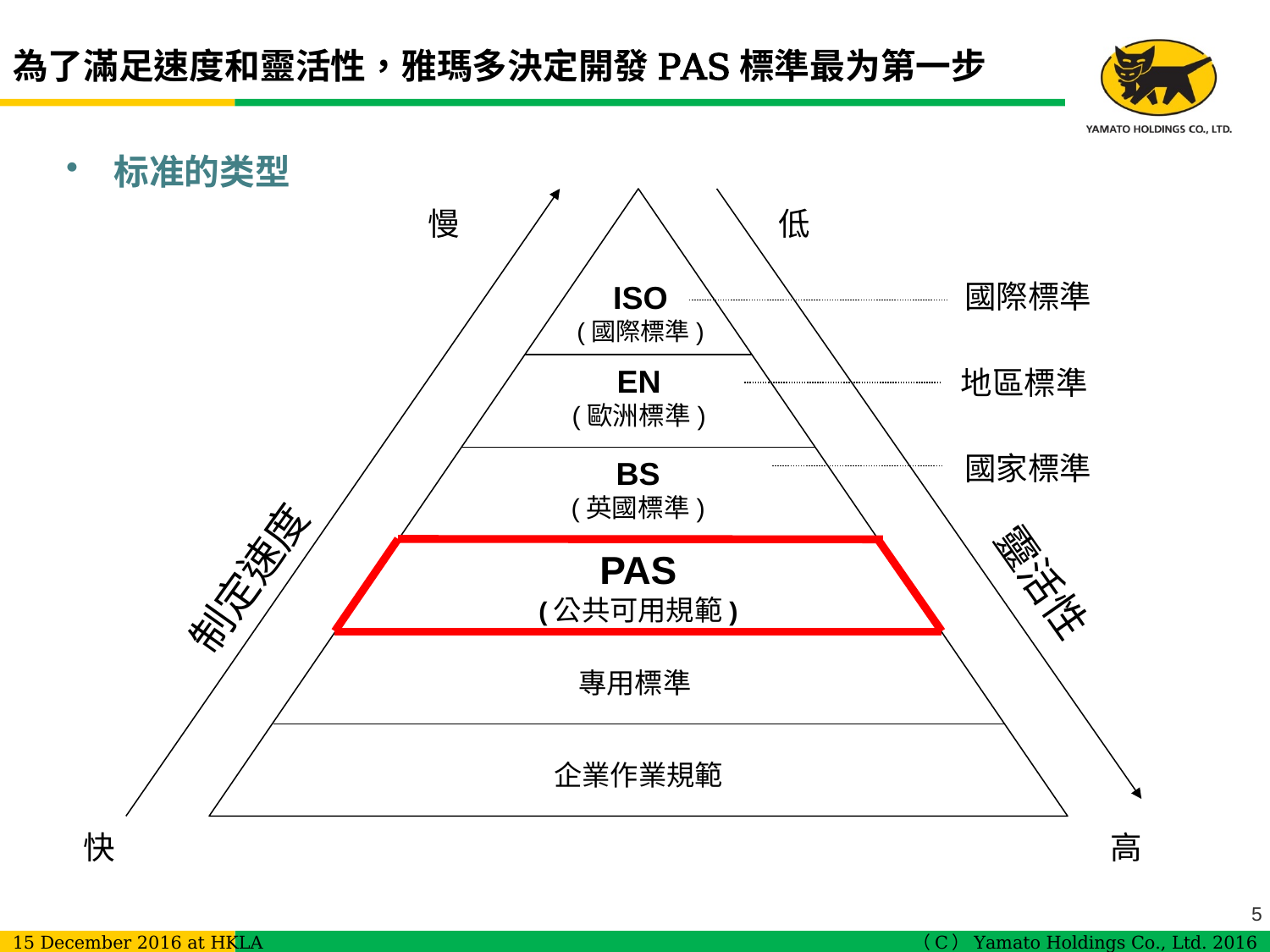

# 為了滿足速度和靈活性，雅瑪多決定開發PAS標準最为第一步
标准的类型

慢
低
國際標準
ISO
(國際標準)

EN
(歐洲標準)
地區標準
國家標準
BS
(英國標準)
PAS
(公共可用規範)
制定速度
靈活性
專用標準
企業作業規範
快
高
5